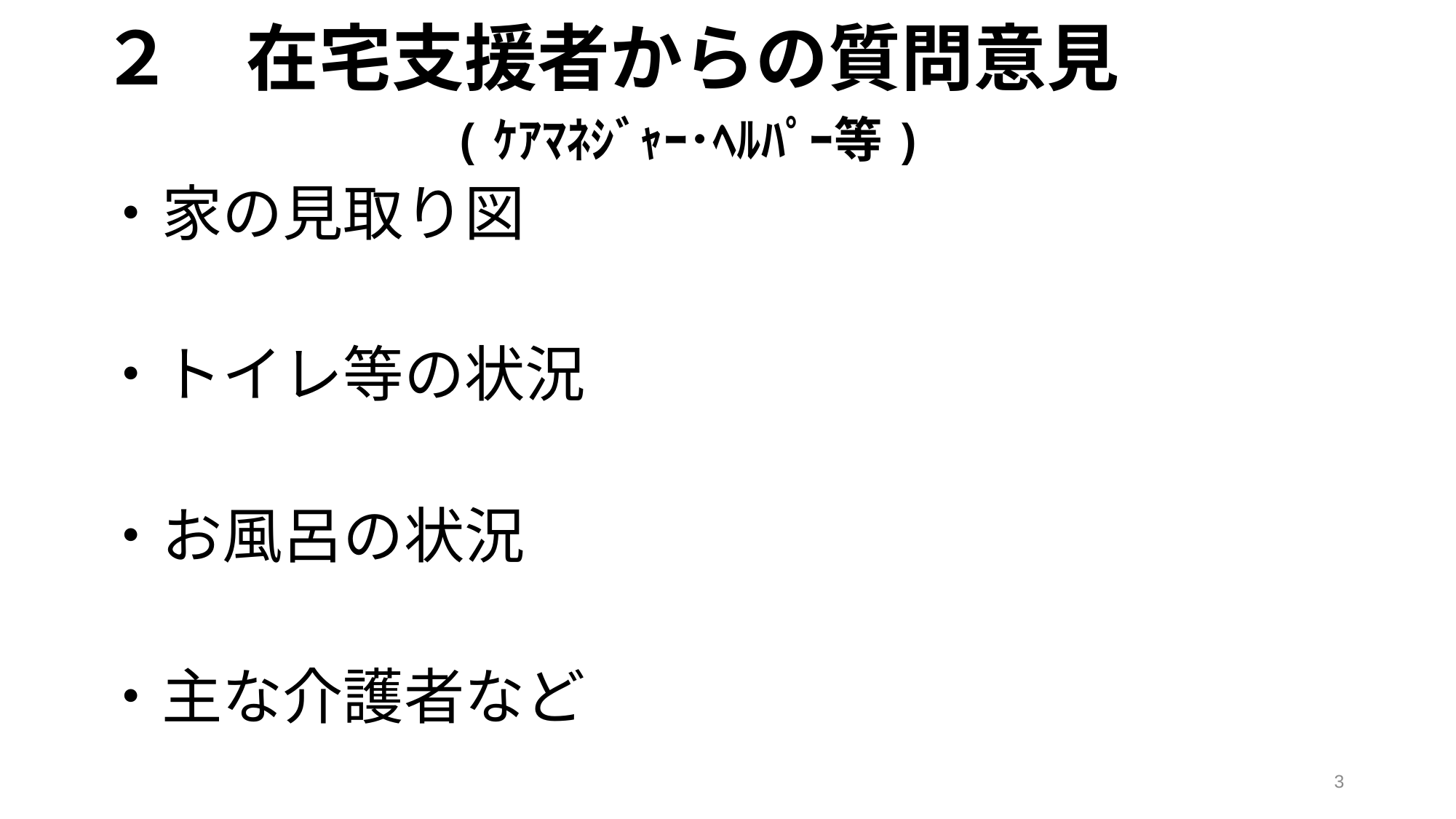

２　在宅支援者からの質問意見
　　　　　　　(ｹｱﾏﾈｼﾞｬｰ･ﾍﾙﾊﾟｰ等)
・家の見取り図

・トイレ等の状況

・お風呂の状況

・主な介護者など
3